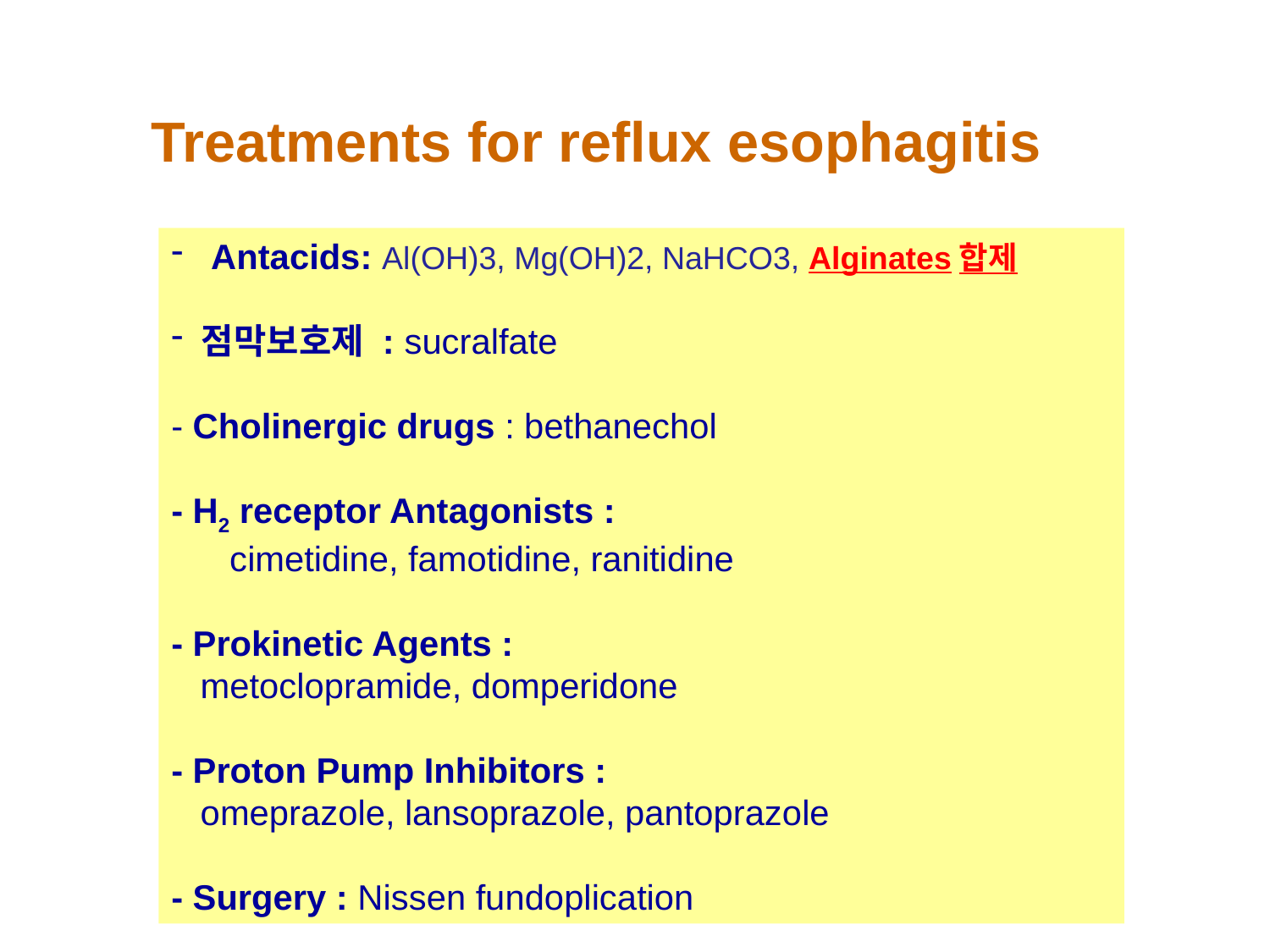

Treatments for reflux esophagitis
 Antacids: Al(OH)3, Mg(OH)2, NaHCO3, Alginates합제

점막보호제 : sucralfate

- Cholinergic drugs : bethanechol

- H2 receptor Antagonists :
      cimetidine, famotidine, ranitidine

- Prokinetic Agents :
   metoclopramide, domperidone

- Proton Pump Inhibitors :
   omeprazole, lansoprazole, pantoprazole

- Surgery : Nissen fundoplication